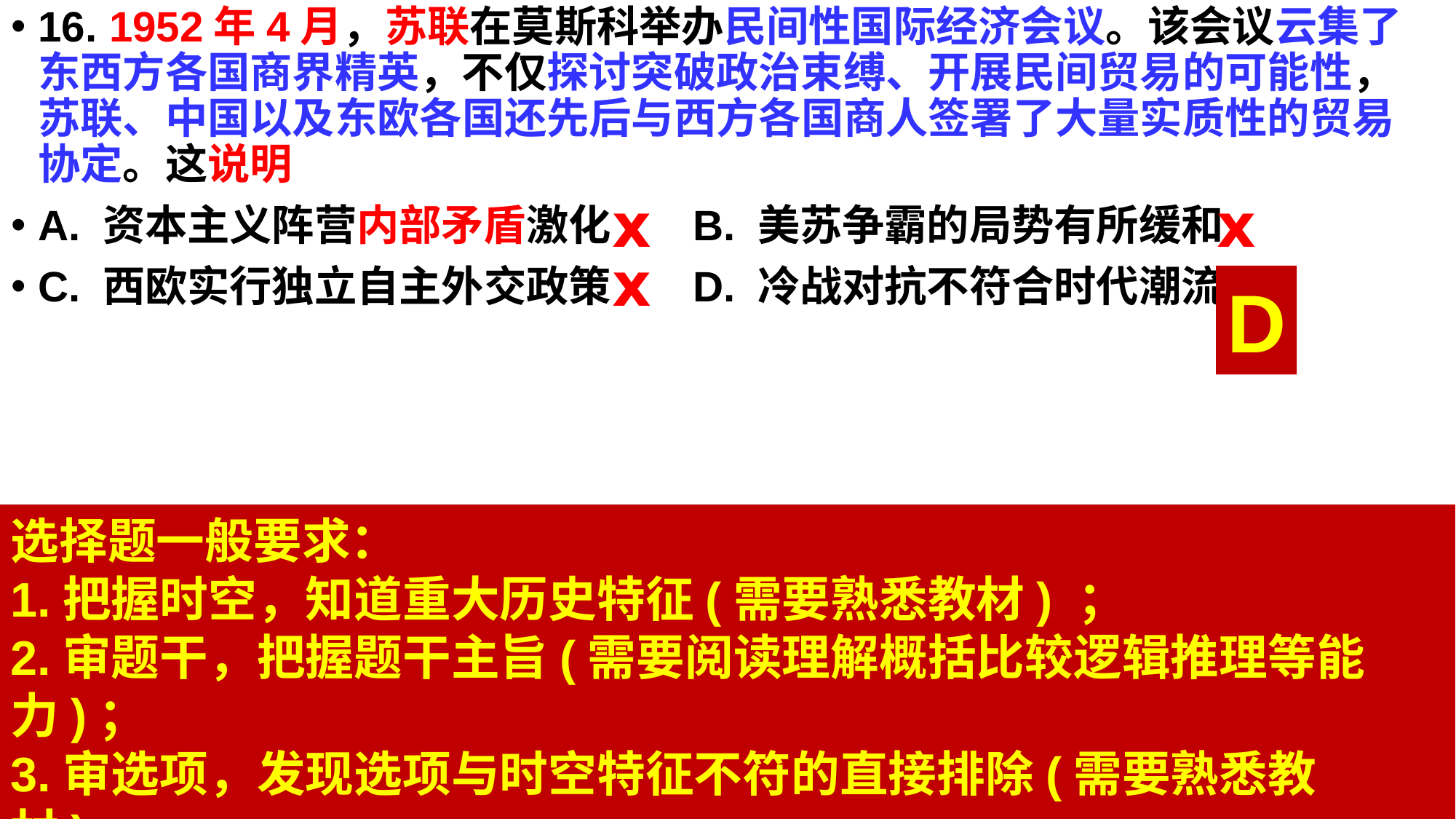

16. 1952年4月，苏联在莫斯科举办民间性国际经济会议。该会议云集了东西方各国商界精英，不仅探讨突破政治束缚、开展民间贸易的可能性，苏联、中国以及东欧各国还先后与西方各国商人签署了大量实质性的贸易协定。这说明
A. 资本主义阵营内部矛盾激化	B. 美苏争霸的局势有所缓和
C. 西欧实行独立自主外交政策	D. 冷战对抗不符合时代潮流
ⅹ
ⅹ
ⅹ
D
选择题一般要求：
1.把握时空，知道重大历史特征(需要熟悉教材) ；
2.审题干，把握题干主旨(需要阅读理解概括比较逻辑推理等能力)；
3.审选项，发现选项与时空特征不符的直接排除(需要熟悉教材) 。